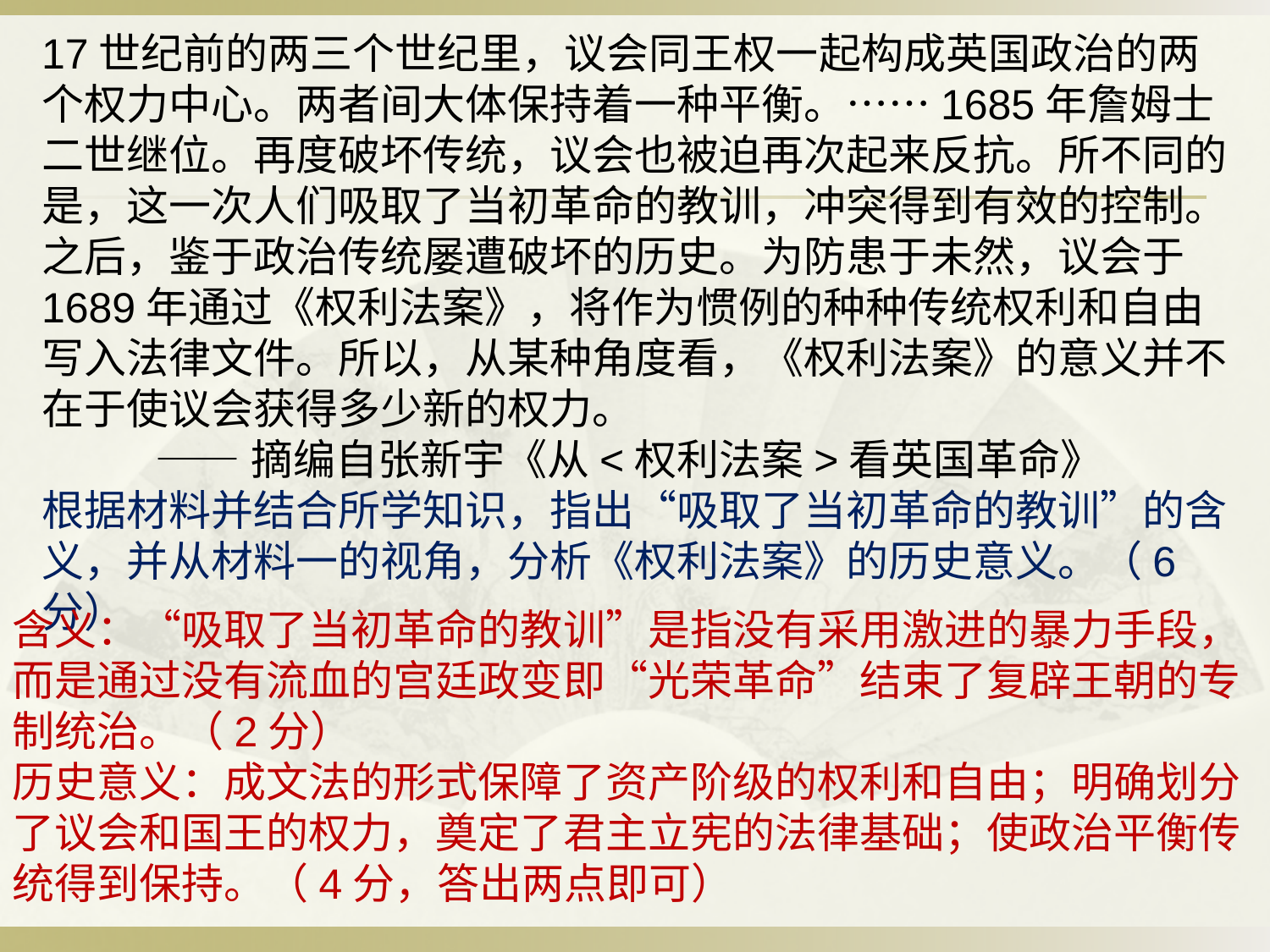

17世纪前的两三个世纪里，议会同王权一起构成英国政治的两个权力中心。两者间大体保持着一种平衡。……1685年詹姆士二世继位。再度破坏传统，议会也被迫再次起来反抗。所不同的是，这一次人们吸取了当初革命的教训，冲突得到有效的控制。之后，鉴于政治传统屡遭破坏的历史。为防患于未然，议会于1689年通过《权利法案》，将作为惯例的种种传统权利和自由写入法律文件。所以，从某种角度看，《权利法案》的意义并不在于使议会获得多少新的权力。
            ——摘编自张新宇《从<权利法案>看英国革命》
根据材料并结合所学知识，指出“吸取了当初革命的教训”的含义，并从材料一的视角，分析《权利法案》的历史意义。（6分）
含义：“吸取了当初革命的教训”是指没有采用激进的暴力手段，而是通过没有流血的宫廷政变即“光荣革命”结束了复辟王朝的专制统治。（2分）
历史意义：成文法的形式保障了资产阶级的权利和自由；明确划分了议会和国王的权力，奠定了君主立宪的法律基础；使政治平衡传统得到保持。（4分，答出两点即可）